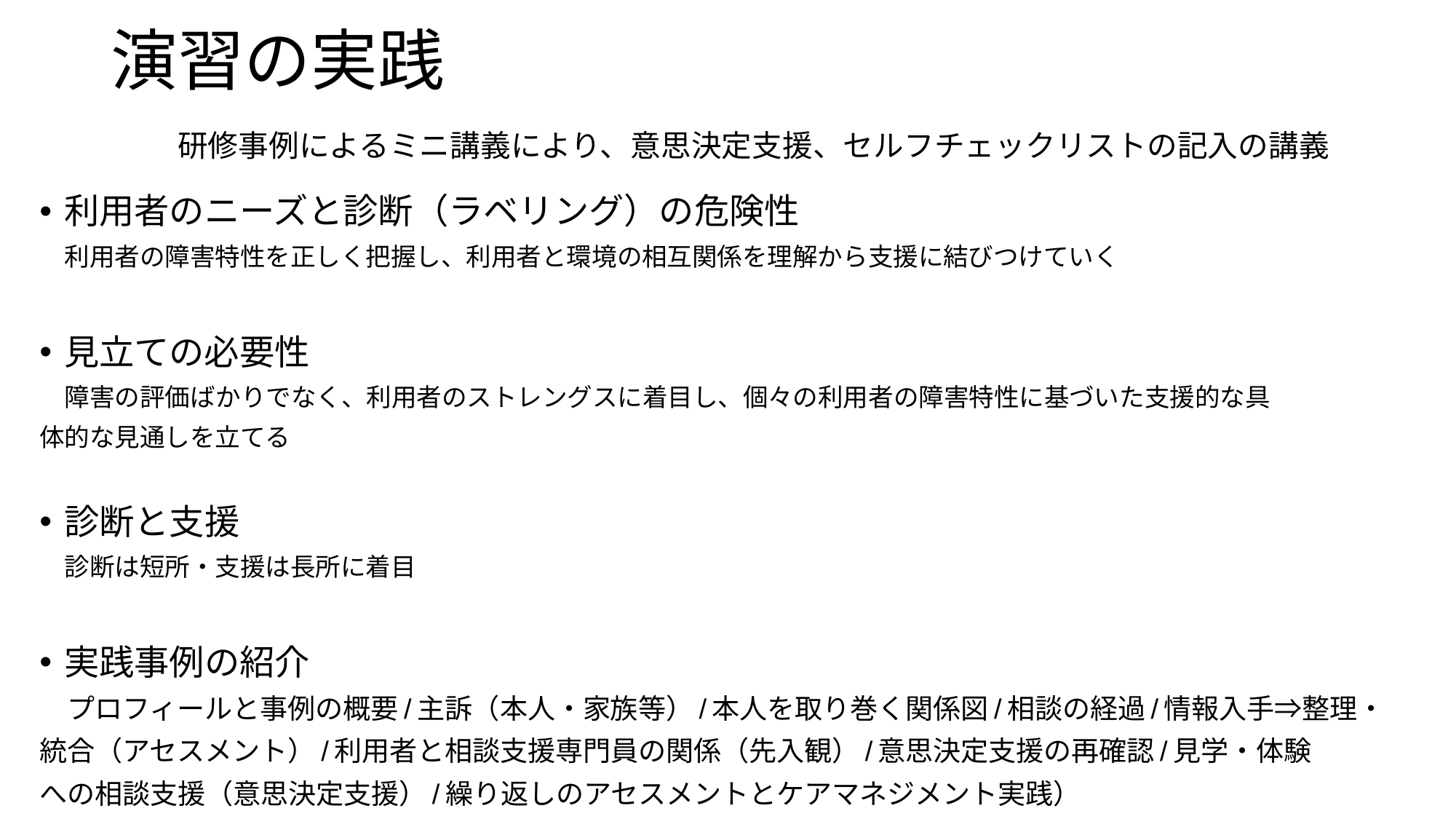

# 演習の実践 　研修事例によるミニ講義により、意思決定支援、セルフチェックリストの記入の講義
利用者のニーズと診断（ラベリング）の危険性
　利用者の障害特性を正しく把握し、利用者と環境の相互関係を理解から支援に結びつけていく

見立ての必要性
　障害の評価ばかりでなく、利用者のストレングスに着目し、個々の利用者の障害特性に基づいた支援的な具
体的な見通しを立てる

診断と支援
　診断は短所・支援は長所に着目

実践事例の紹介
　プロフィールと事例の概要/主訴（本人・家族等）/本人を取り巻く関係図/相談の経過/情報入手⇒整理・
統合（アセスメント）/利用者と相談支援専門員の関係（先入観）/意思決定支援の再確認/見学・体験
への相談支援（意思決定支援）/繰り返しのアセスメントとケアマネジメント実践）